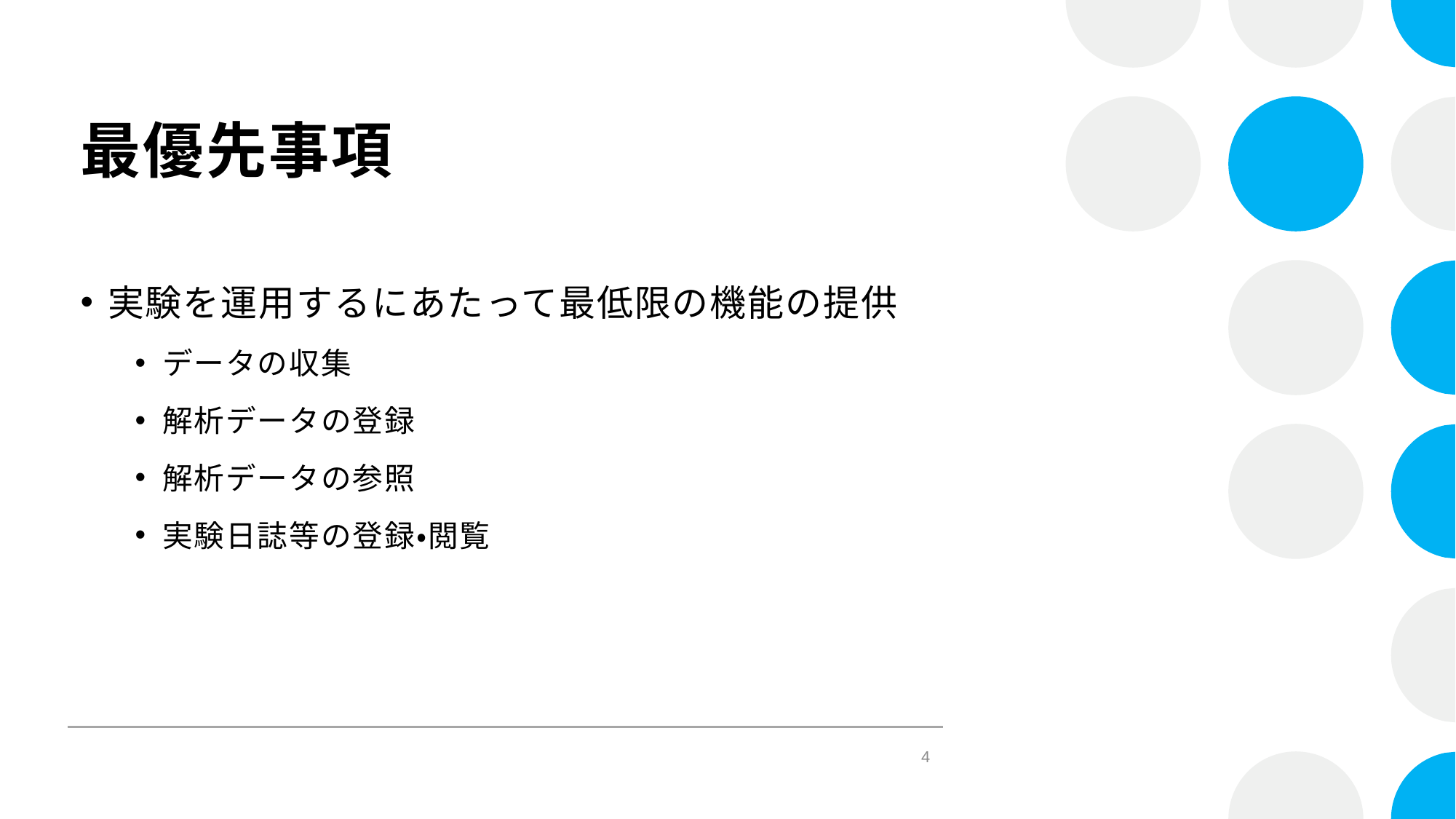

# 最優先事項
実験を運用するにあたって最低限の機能の提供
データの収集
解析データの登録
解析データの参照
実験日誌等の登録・閲覧

4